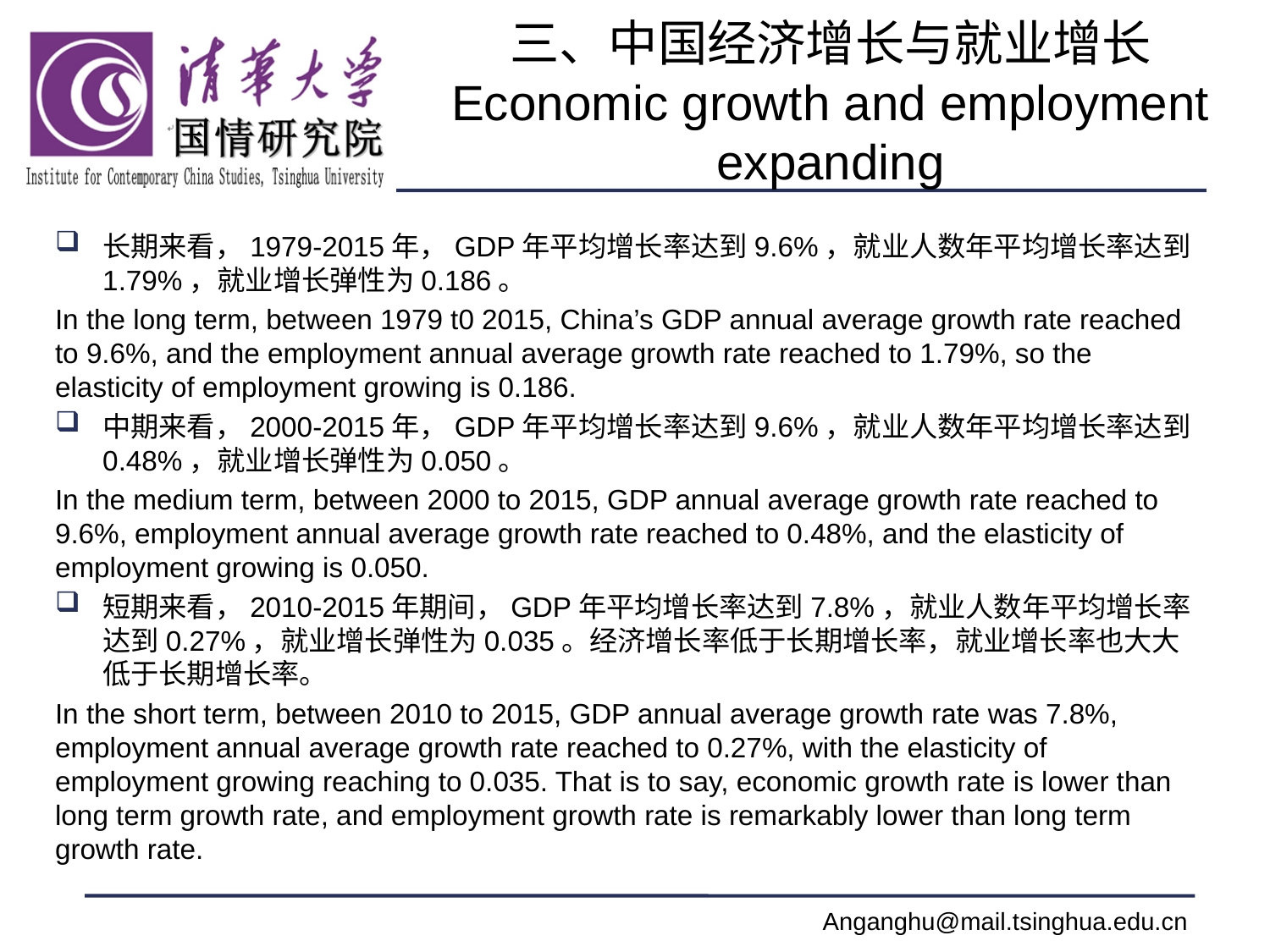

# 三、中国经济增长与就业增长 Economic growth and employment expanding
长期来看，1979-2015年，GDP年平均增长率达到9.6%，就业人数年平均增长率达到1.79%，就业增长弹性为0.186。
In the long term, between 1979 t0 2015, China’s GDP annual average growth rate reached to 9.6%, and the employment annual average growth rate reached to 1.79%, so the elasticity of employment growing is 0.186.
中期来看，2000-2015年，GDP年平均增长率达到9.6%，就业人数年平均增长率达到0.48%，就业增长弹性为0.050。
In the medium term, between 2000 to 2015, GDP annual average growth rate reached to 9.6%, employment annual average growth rate reached to 0.48%, and the elasticity of employment growing is 0.050.
短期来看，2010-2015年期间，GDP年平均增长率达到7.8%，就业人数年平均增长率达到0.27%，就业增长弹性为0.035。经济增长率低于长期增长率，就业增长率也大大低于长期增长率。
In the short term, between 2010 to 2015, GDP annual average growth rate was 7.8%, employment annual average growth rate reached to 0.27%, with the elasticity of employment growing reaching to 0.035. That is to say, economic growth rate is lower than long term growth rate, and employment growth rate is remarkably lower than long term growth rate.